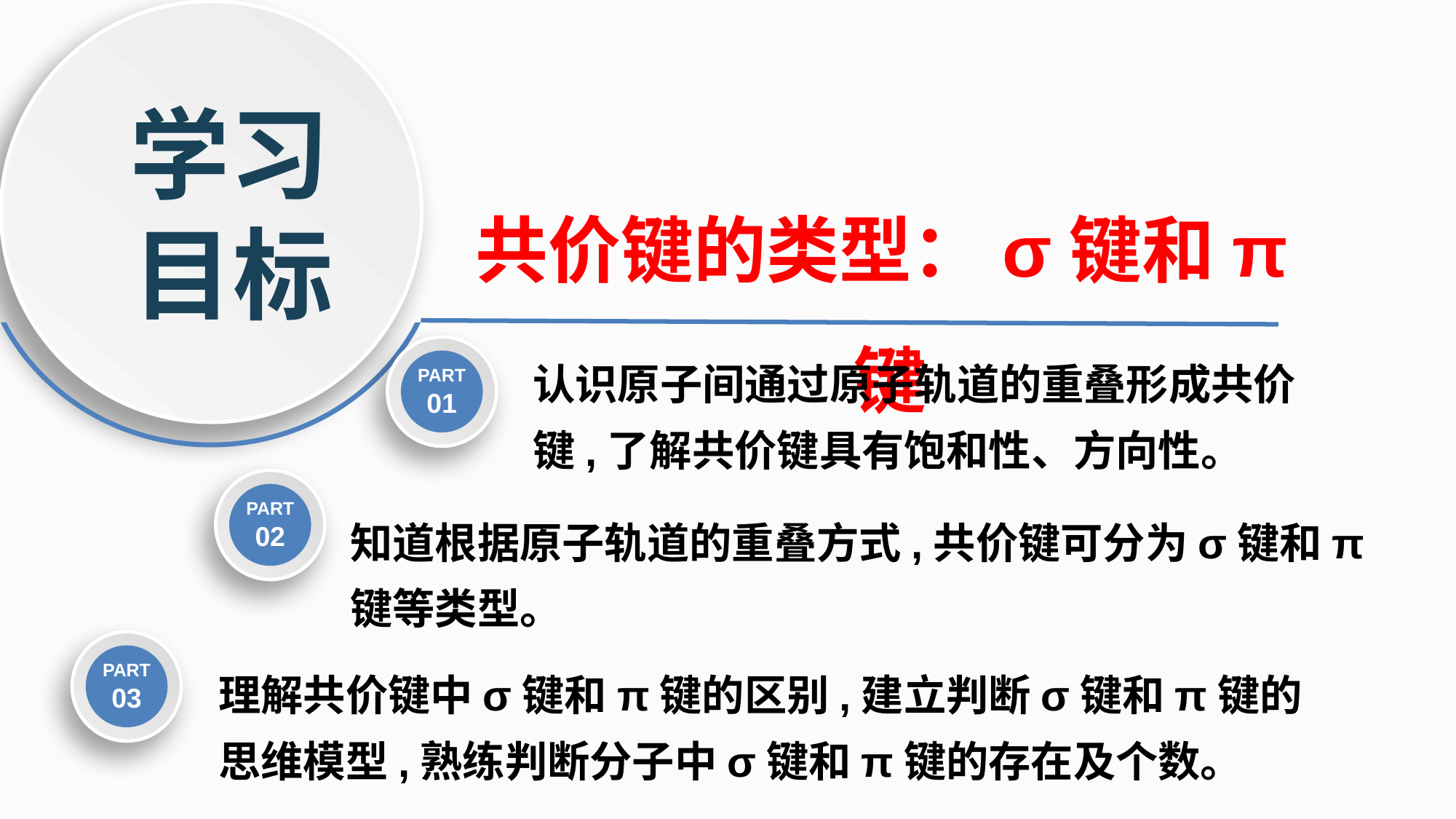

学习
  目标

共价键的类型：σ键和π键

PART
01
认识原子间通过原子轨道的重叠形成共价键,了解共价键具有饱和性、方向性。

PART
02
知道根据原子轨道的重叠方式,共价键可分为σ键和π键等类型。

PART
03
理解共价键中σ键和π键的区别,建立判断σ键和π键的思维模型,熟练判断分子中σ键和π键的存在及个数。